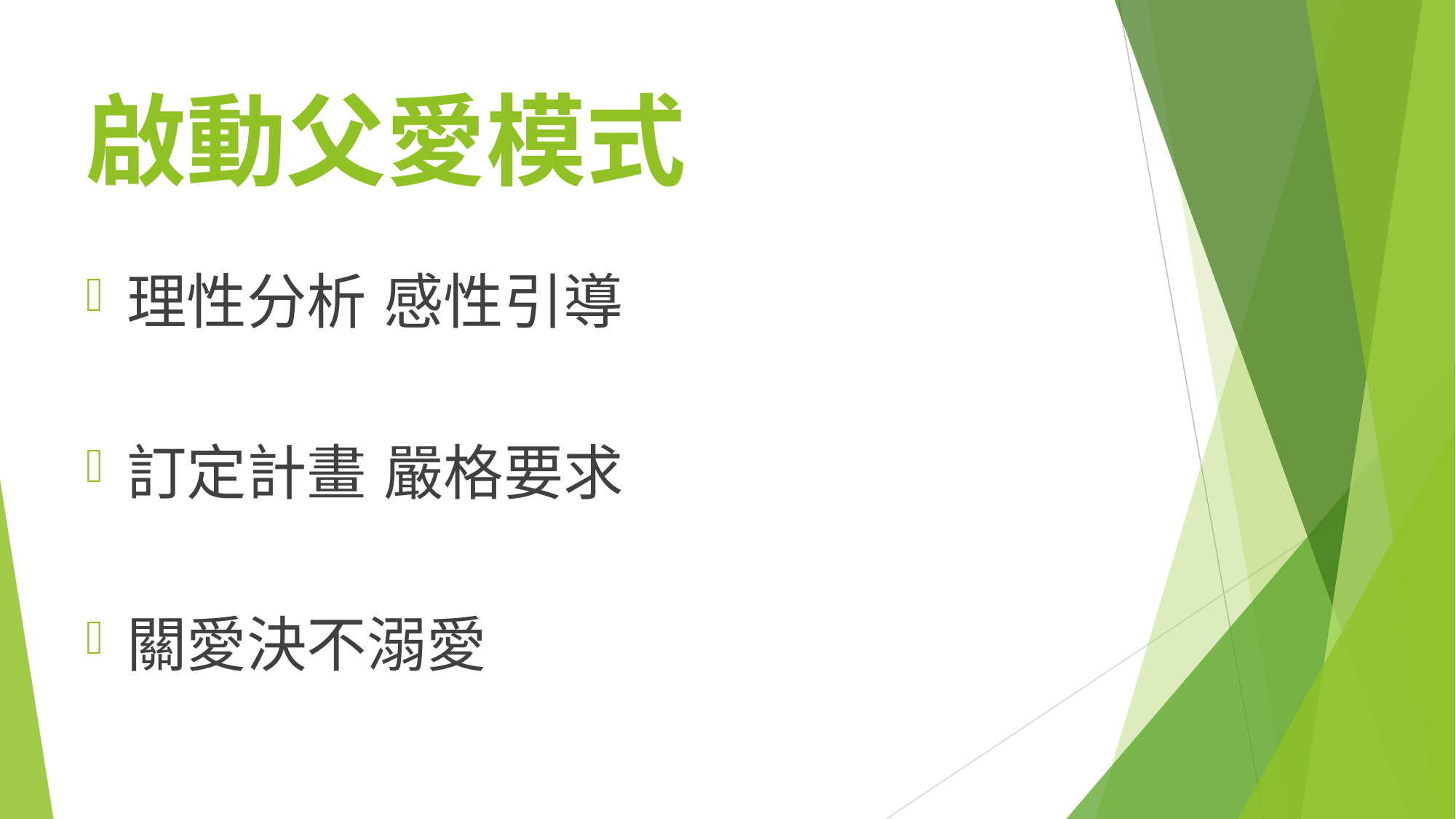

# 啟動父愛模式
理性分析 感性引導

訂定計畫 嚴格要求

關愛決不溺愛